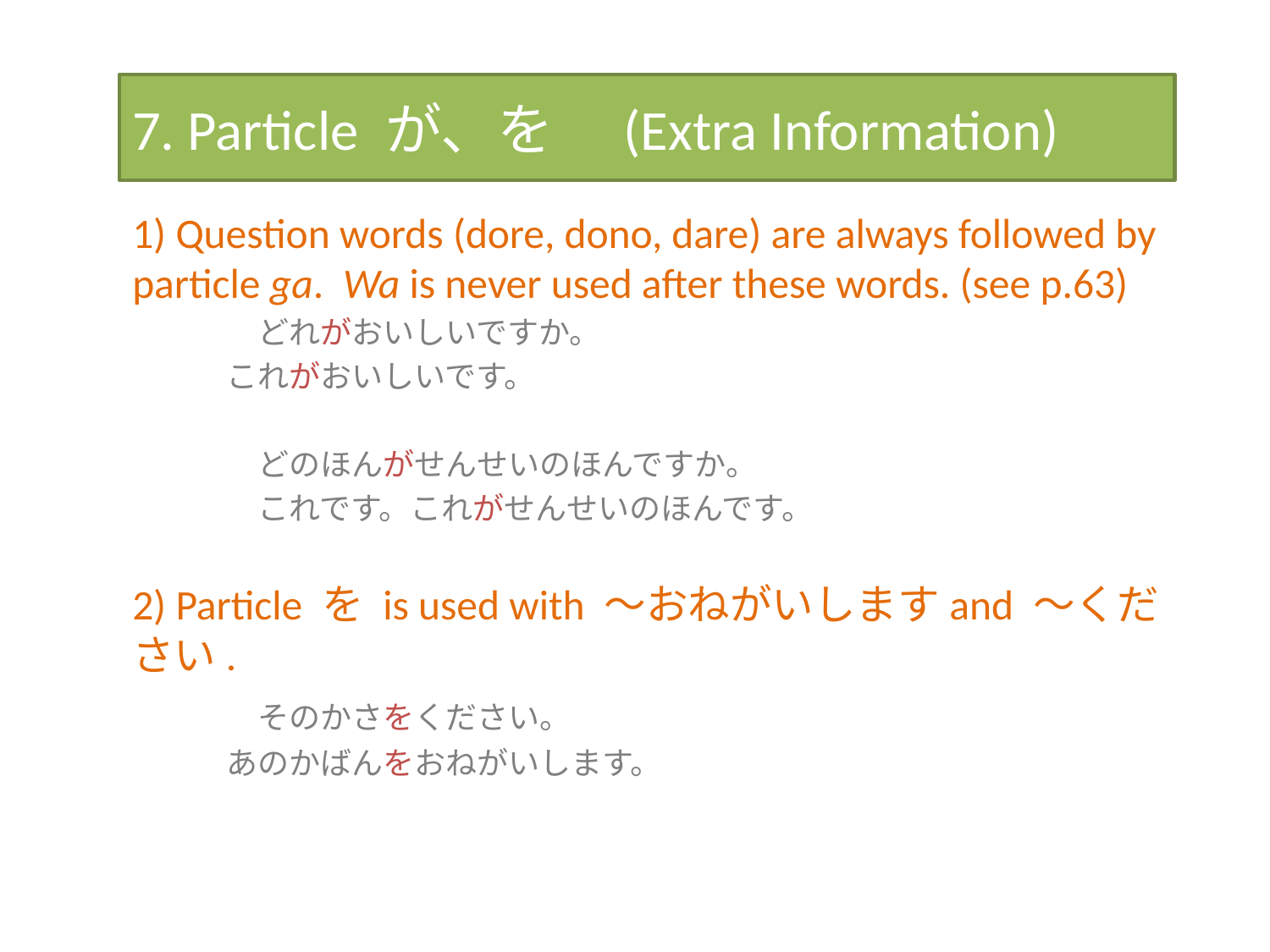

# 7. Particle が、を　(Extra Information)
1) Question words (dore, dono, dare) are always followed by particle ga.  Wa is never used after these words. (see p.63)
	どれがおいしいですか。
　　　これがおいしいです。

	どのほんがせんせいのほんですか。
　	これです。これがせんせいのほんです。

2) Particle を is used with 〜おねがいしますand 〜ください.
	そのかさをください。
　　　あのかばんをおねがいします。